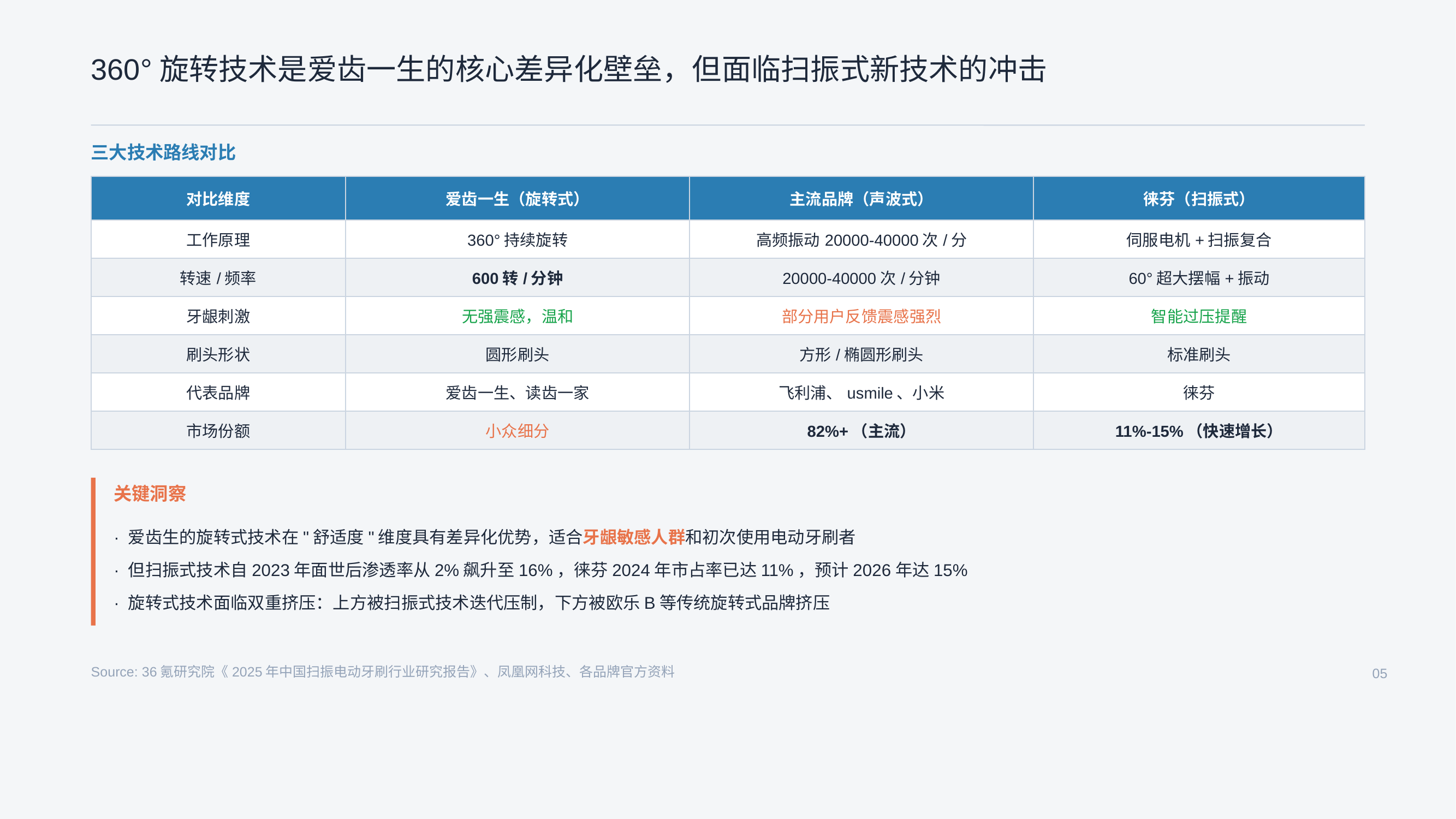

360°旋转技术是爱齿一生的核心差异化壁垒，但面临扫振式新技术的冲击

三大技术路线对比
| 对比维度 | 爱齿一生（旋转式） | 主流品牌（声波式） | 徕芬（扫振式） |
| --- | --- | --- | --- |
| 工作原理 | 360°持续旋转 | 高频振动20000-40000次/分 | 伺服电机+扫振复合 |
| 转速/频率 | 600转/分钟 | 20000-40000次/分钟 | 60°超大摆幅+振动 |
| 牙龈刺激 | 无强震感，温和 | 部分用户反馈震感强烈 | 智能过压提醒 |
| 刷头形状 | 圆形刷头 | 方形/椭圆形刷头 | 标准刷头 |
| 代表品牌 | 爱齿一生、读齿一家 | 飞利浦、usmile、小米 | 徕芬 |
| 市场份额 | 小众细分 | 82%+（主流） | 11%-15%（快速增长） |

关键洞察
· 爱齿生的旋转式技术在"舒适度"维度具有差异化优势，适合牙龈敏感人群和初次使用电动牙刷者
· 但扫振式技术自2023年面世后渗透率从2%飙升至16%，徕芬2024年市占率已达11%，预计2026年达15%
· 旋转式技术面临双重挤压：上方被扫振式技术迭代压制，下方被欧乐B等传统旋转式品牌挤压
Source: 36氪研究院《2025年中国扫振电动牙刷行业研究报告》、凤凰网科技、各品牌官方资料
05